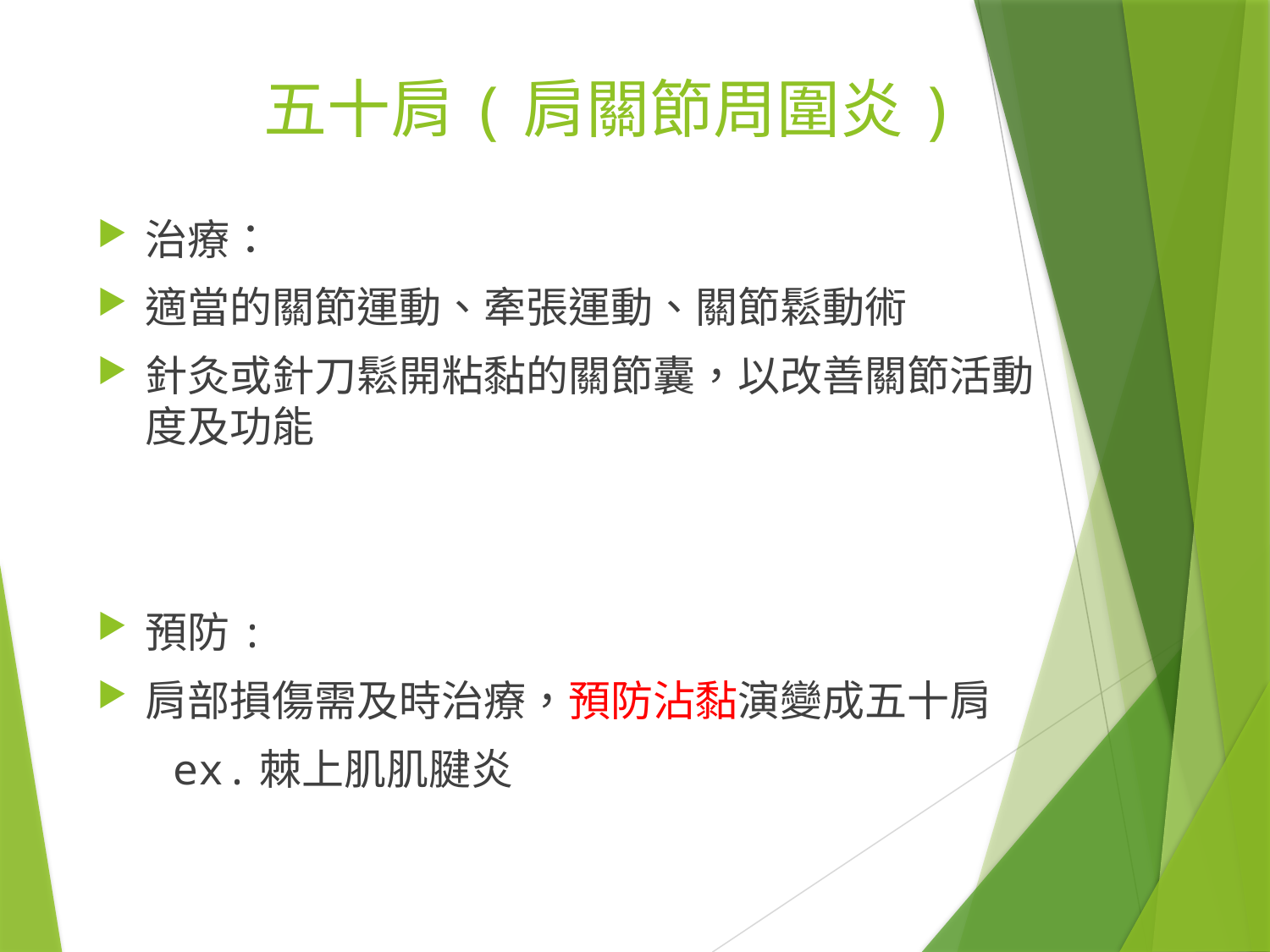

五十肩(肩關節周圍炎)
治療：
適當的關節運動、牽張運動、關節鬆動術
針灸或針刀鬆開粘黏的關節囊，以改善關節活動度及功能

預防:
肩部損傷需及時治療，預防沾黏演變成五十肩
   ex.棘上肌肌腱炎